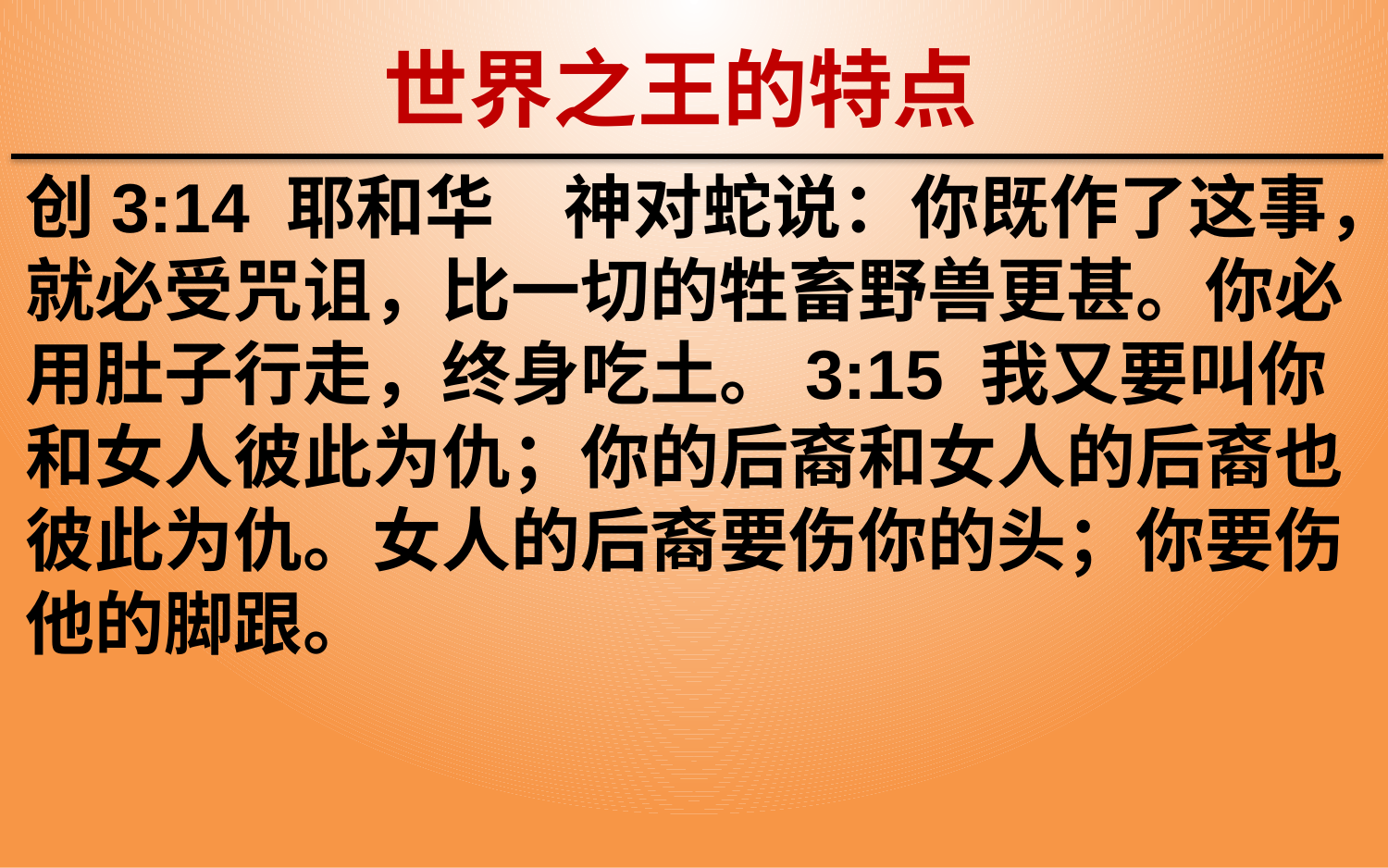

世界之王的特点
创3:14 耶和华　神对蛇说：你既作了这事，就必受咒诅，比一切的牲畜野兽更甚。你必用肚子行走，终身吃土。3:15 我又要叫你和女人彼此为仇；你的后裔和女人的后裔也彼此为仇。女人的后裔要伤你的头；你要伤他的脚跟。